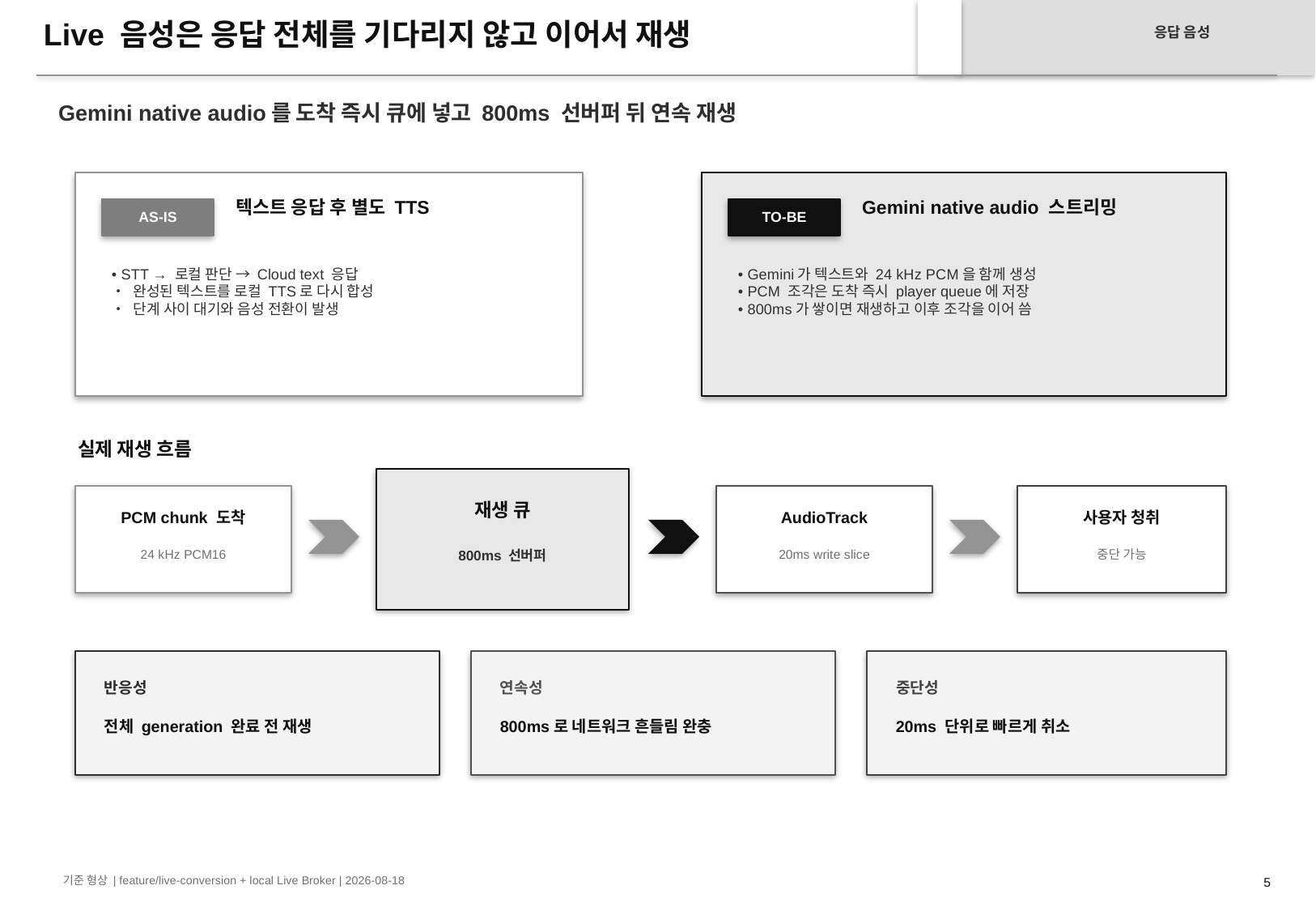

Live 음성은 응답 전체를 기다리지 않고 이어서 재생
응답 음성

Gemini native audio를 도착 즉시 큐에 넣고 800ms 선버퍼 뒤 연속 재생

텍스트 응답 후 별도 TTS
Gemini native audio 스트리밍

AS-IS
TO-BE
• STT → 로컬 판단 → Cloud text 응답
• 완성된 텍스트를 로컬 TTS로 다시 합성
• 단계 사이 대기와 음성 전환이 발생
• Gemini가 텍스트와 24 kHz PCM을 함께 생성
• PCM 조각은 도착 즉시 player queue에 저장
• 800ms가 쌓이면 재생하고 이후 조각을 이어 씀
실제 재생 흐름

재생 큐
PCM chunk 도착
AudioTrack
사용자 청취

24 kHz PCM16
800ms 선버퍼
20ms write slice
중단 가능

반응성
연속성
중단성
전체 generation 완료 전 재생
800ms로 네트워크 흔들림 완충
20ms 단위로 빠르게 취소
기준 형상 | feature/live-conversion + local Live Broker | 2026-08-18
5